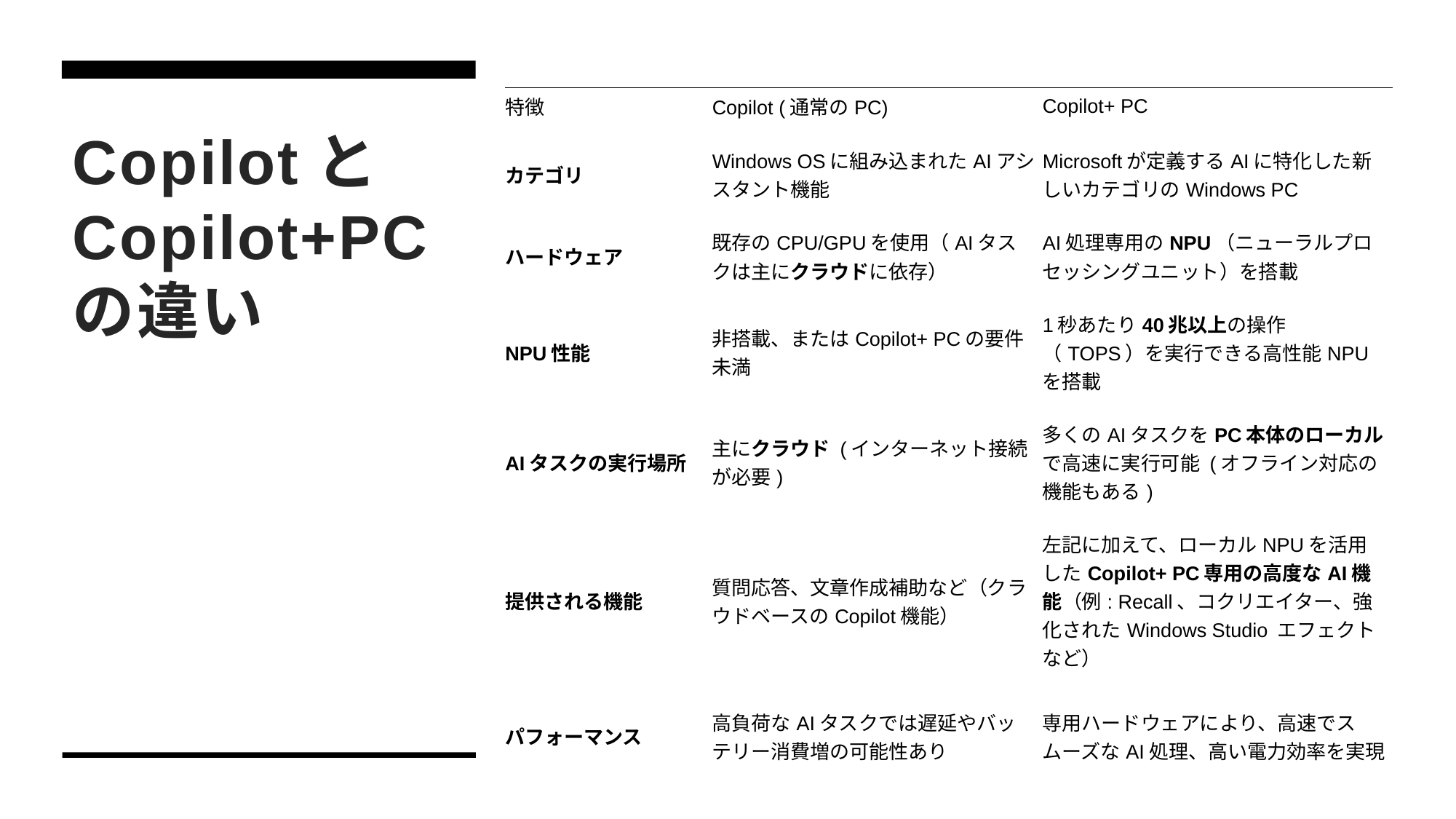

| 特徴 | Copilot (通常のPC) | Copilot+ PC |
| --- | --- | --- |
| カテゴリ | Windows OSに組み込まれたAIアシスタント機能 | Microsoftが定義するAIに特化した新しいカテゴリのWindows PC |
| ハードウェア | 既存のCPU/GPUを使用（AIタスクは主にクラウドに依存） | AI処理専用のNPU（ニューラルプロセッシングユニット）を搭載 |
| NPU性能 | 非搭載、またはCopilot+ PCの要件未満 | 1秒あたり40兆以上の操作（TOPS）を実行できる高性能NPUを搭載 |
| AIタスクの実行場所 | 主にクラウド (インターネット接続が必要) | 多くのAIタスクをPC本体のローカルで高速に実行可能 (オフライン対応の機能もある) |
| 提供される機能 | 質問応答、文章作成補助など（クラウドベースのCopilot機能） | 左記に加えて、ローカルNPUを活用したCopilot+ PC専用の高度なAI機能（例: Recall、コクリエイター、強化されたWindows Studio エフェクトなど） |
| パフォーマンス | 高負荷なAIタスクでは遅延やバッテリー消費増の可能性あり | 専用ハードウェアにより、高速でスムーズなAI処理、高い電力効率を実現 |
# CopilotとCopilot+PCの違い